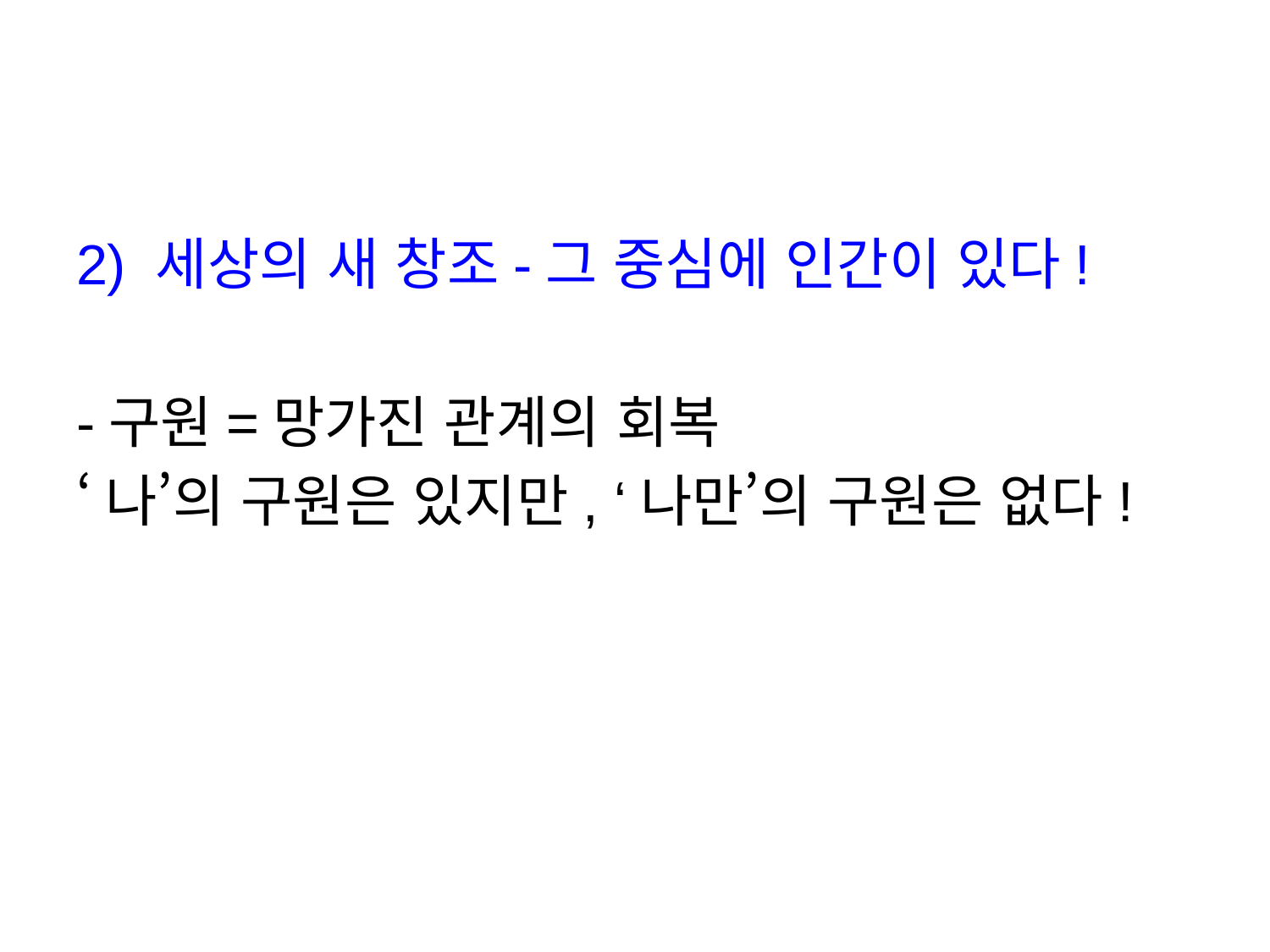

#
2) 세상의 새 창조-그 중심에 인간이 있다!

-구원=망가진 관계의 회복
‘나’의 구원은 있지만, ‘나만’의 구원은 없다!